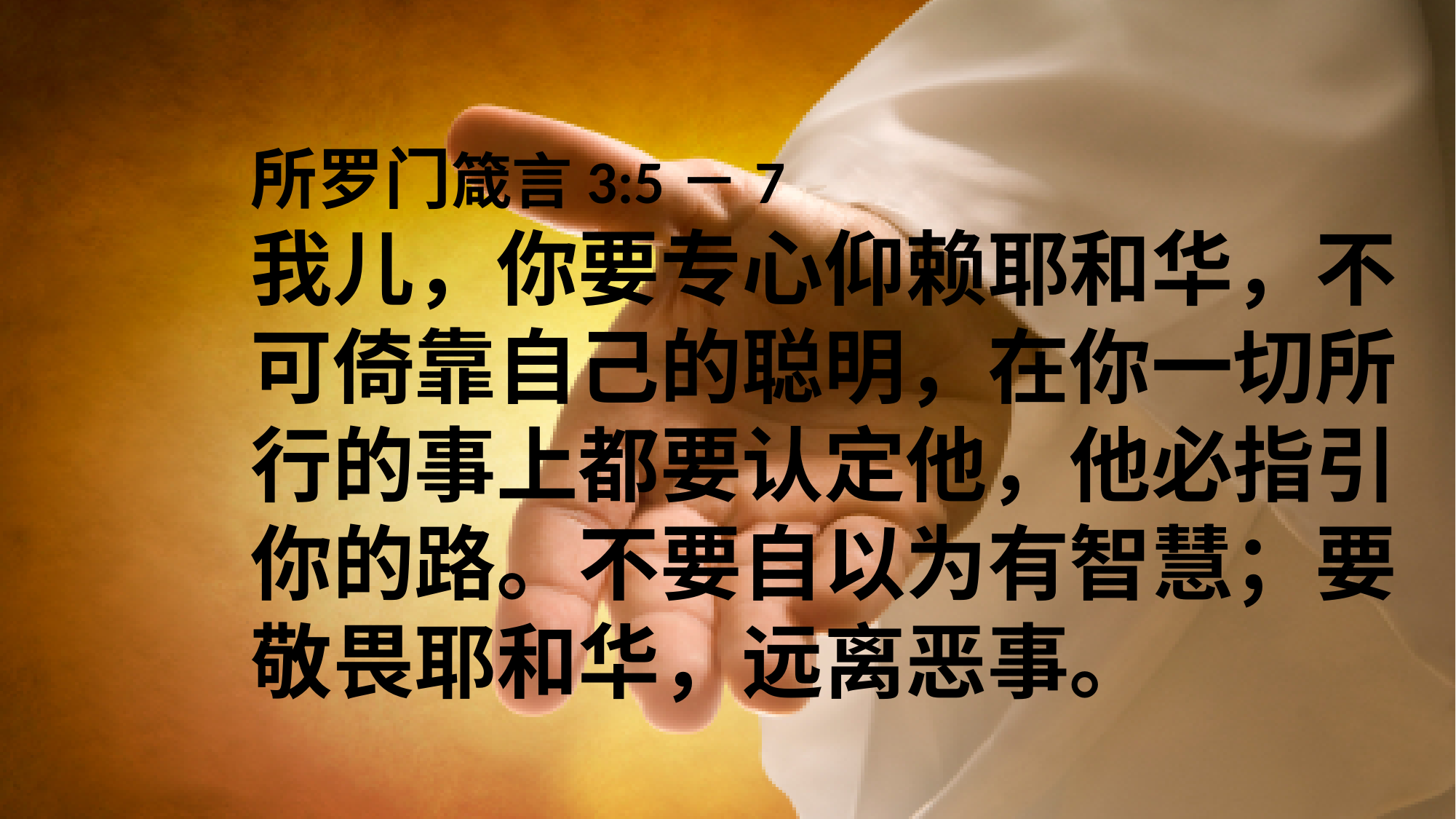

所罗门箴言3:5－7
我儿，你要专心仰赖耶和华，不可倚靠自己的聪明，在你一切所行的事上都要认定他，他必指引你的路。不要自以为有智慧；要敬畏耶和华，远离恶事。